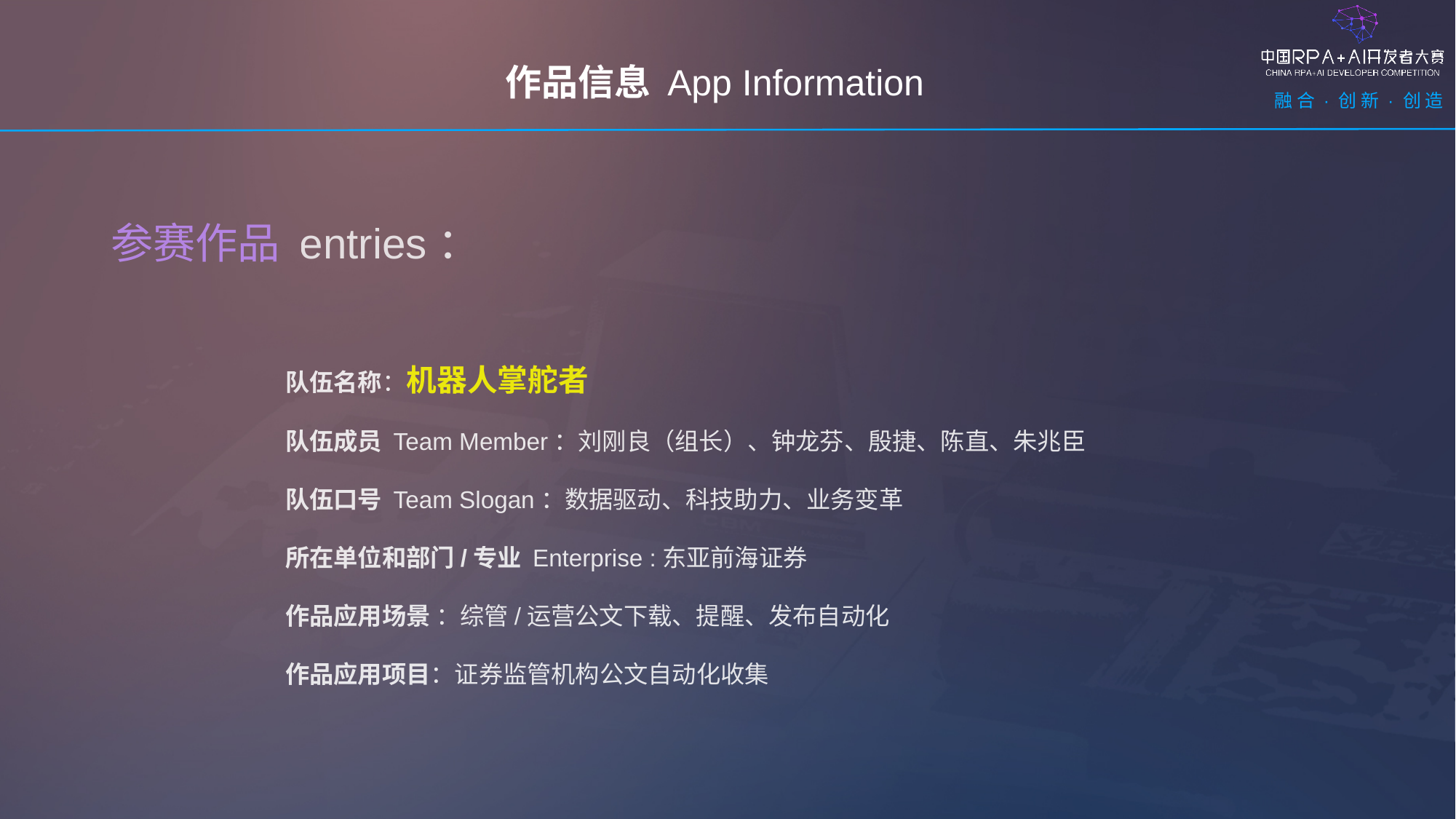

作品信息 App Information
参赛作品 entries：
队伍名称：机器人掌舵者
队伍成员 Team Member：刘刚良（组长）、钟龙芬、殷捷、陈直、朱兆臣
队伍口号 Team Slogan：数据驱动、科技助力、业务变革
所在单位和部门/专业 Enterprise :东亚前海证券
作品应用场景 ：综管/运营公文下载、提醒、发布自动化
作品应用项目：证券监管机构公文自动化收集